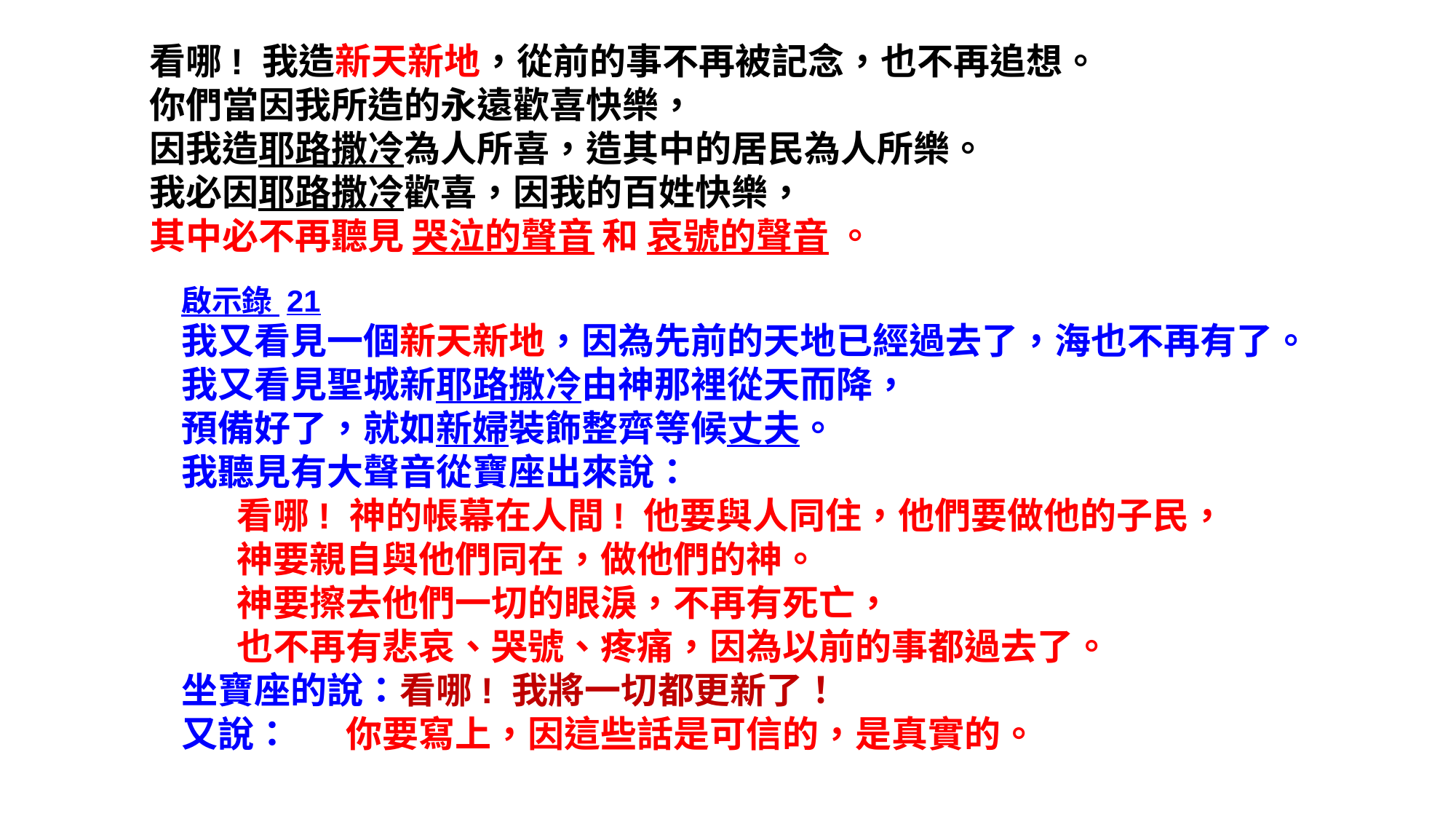

看哪! 我造新天新地，從前的事不再被記念，也不再追想。
你們當因我所造的永遠歡喜快樂，
因我造耶路撒冷為人所喜，造其中的居民為人所樂。
我必因耶路撒冷歡喜，因我的百姓快樂，
其中必不再聽見 哭泣的聲音 和 哀號的聲音 。
啟示錄 21
我又看見一個新天新地，因為先前的天地已經過去了，海也不再有了。
我又看見聖城新耶路撒冷由神那裡從天而降，
預備好了，就如新婦裝飾整齊等候丈夫。
我聽見有大聲音從寶座出來說：
	看哪! 神的帳幕在人間! 他要與人同住，他們要做他的子民，
	神要親自與他們同在，做他們的神。
	神要擦去他們一切的眼淚，不再有死亡，
	也不再有悲哀、哭號、疼痛，因為以前的事都過去了。
坐寶座的說：看哪! 我將一切都更新了！
又說：	你要寫上，因這些話是可信的，是真實的。